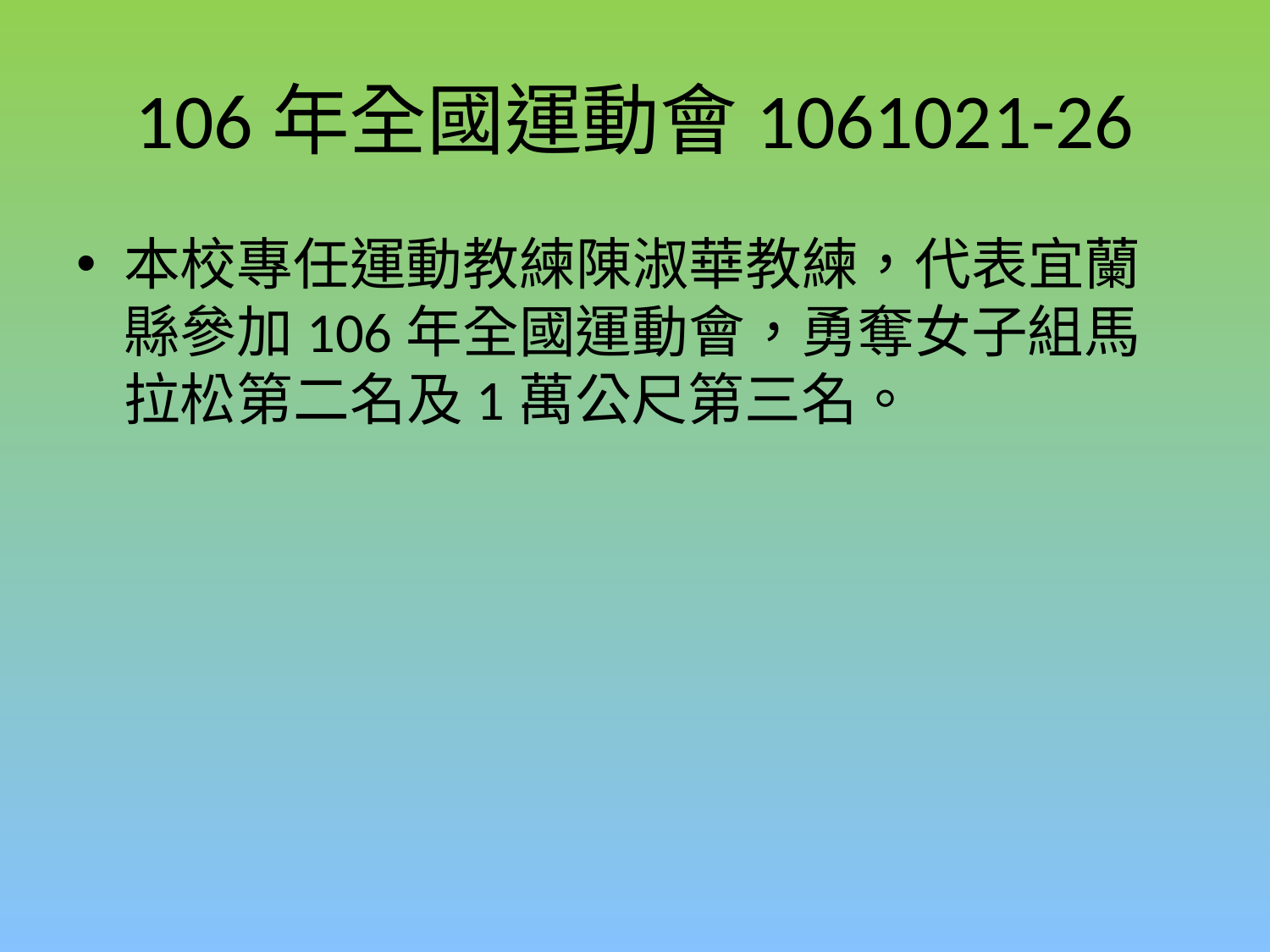

# 106年全國運動會1061021-26
本校專任運動教練陳淑華教練，代表宜蘭縣參加106年全國運動會，勇奪女子組馬拉松第二名及1萬公尺第三名。